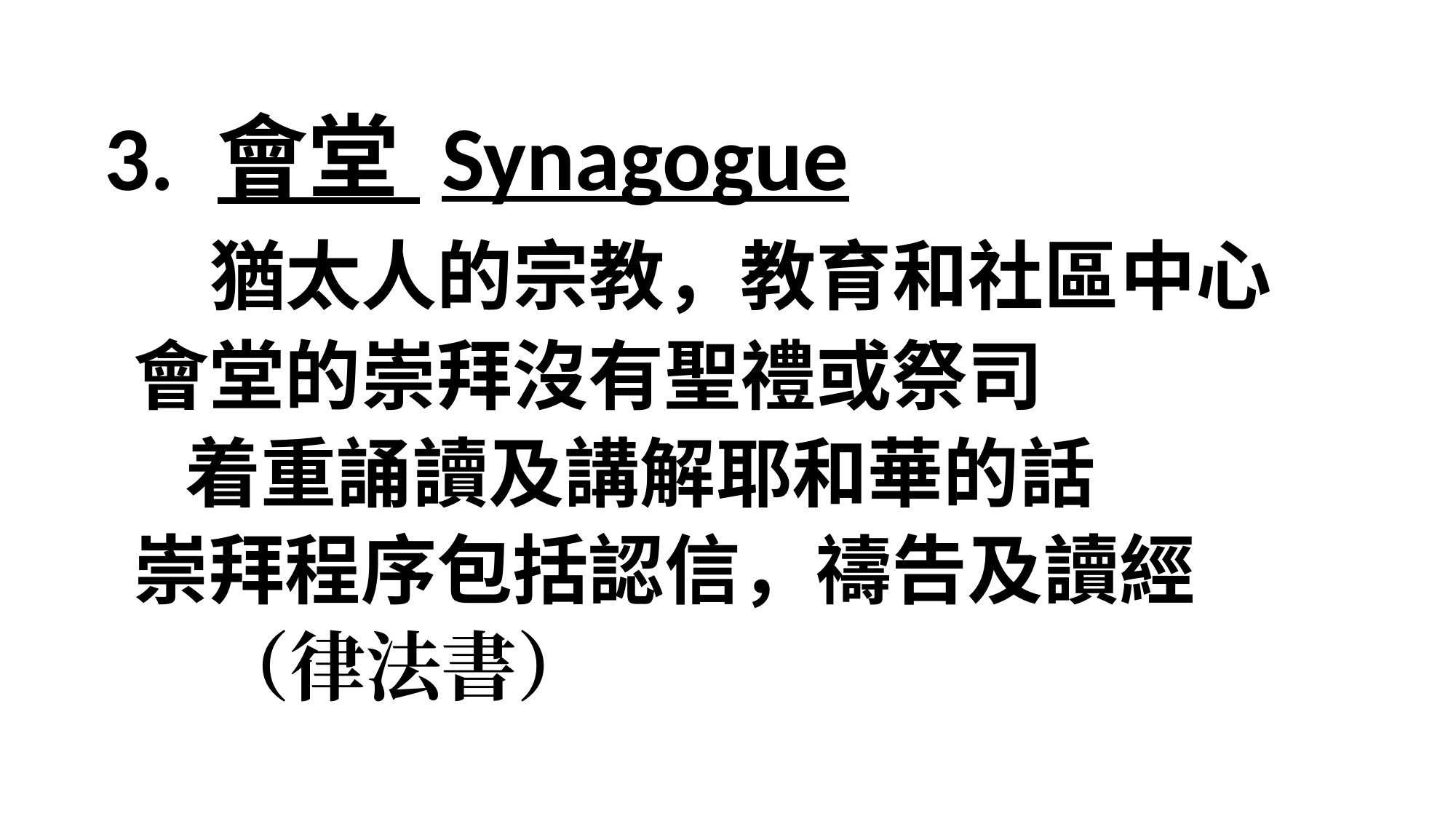

3. 會堂 Synagogue
      猶太人的宗教，教育和社區中心
   會堂的崇拜沒有聖禮或祭司
      着重誦讀及講解耶和華的話
   崇拜程序包括認信，禱告及讀經
       （律法書）